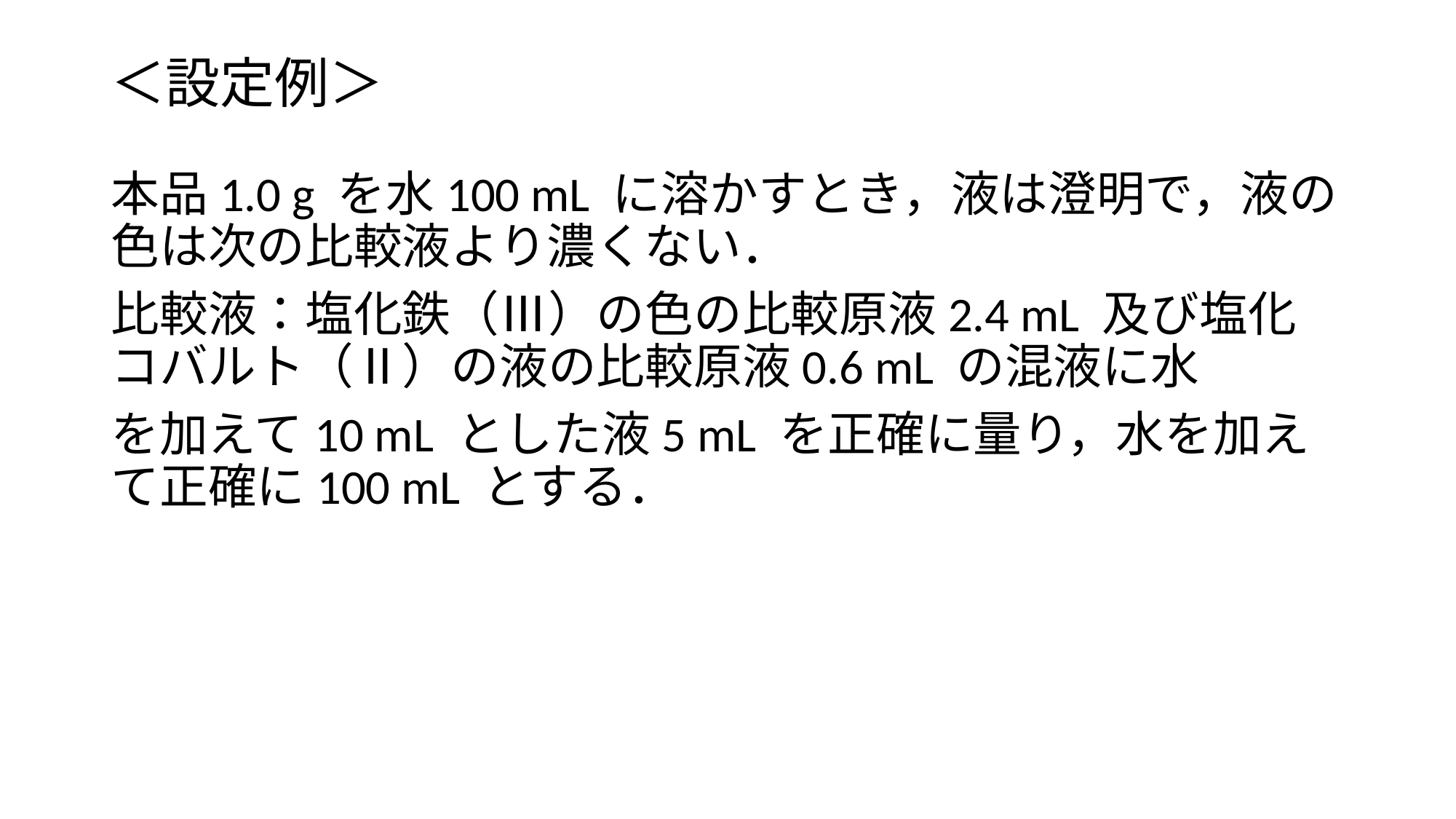

# ＜設定例＞
本品1.0 g を水100 mL に溶かすとき，液は澄明で，液の色は次の比較液より濃くない．
比較液：塩化鉄（Ⅲ）の色の比較原液2.4 mL 及び塩化コバルト（Ⅱ）の液の比較原液0.6 mL の混液に水
を加えて10 mL とした液5 mL を正確に量り，水を加えて正確に100 mL とする．